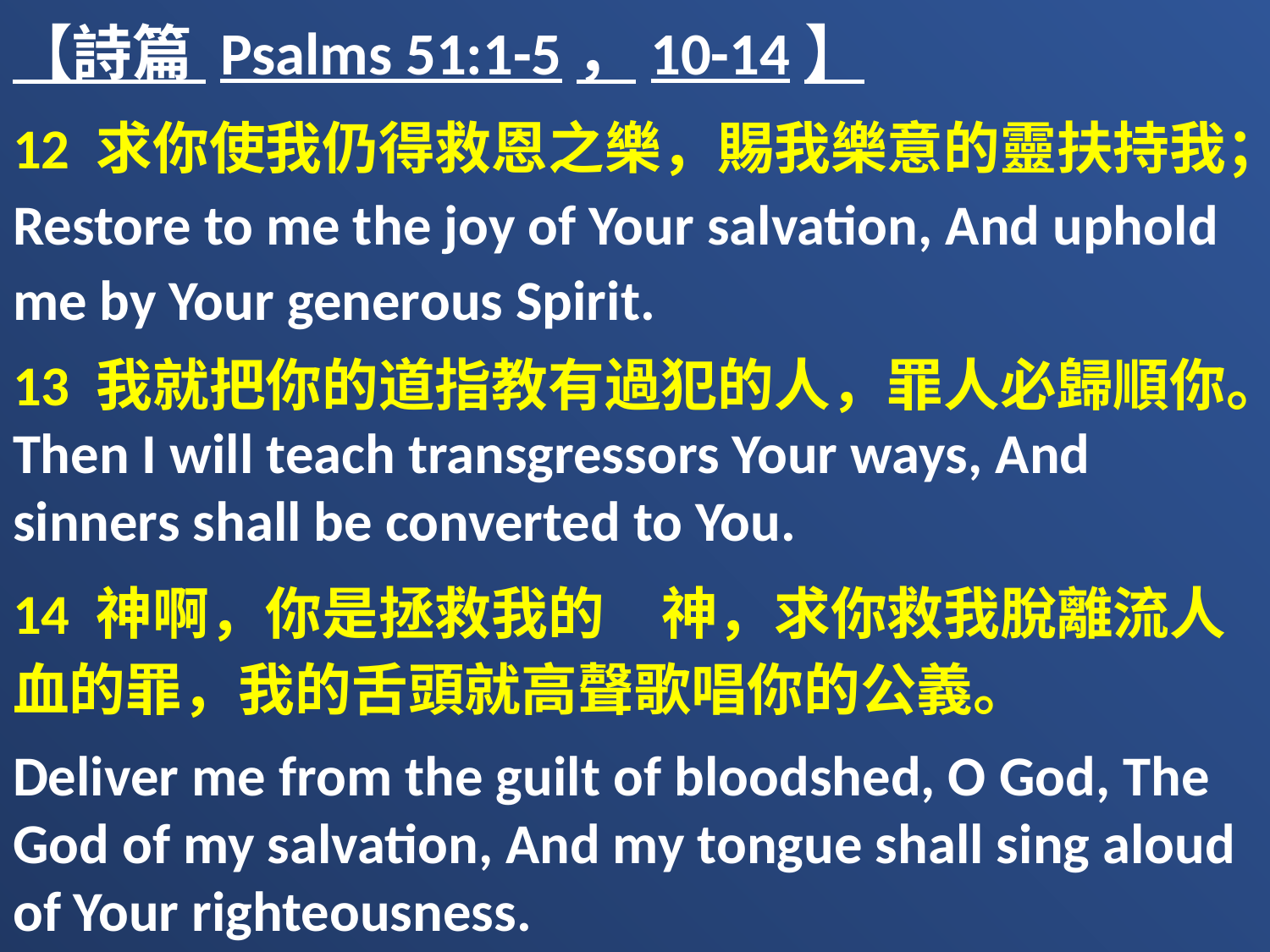

【詩篇 Psalms 51:1-5，10-14】
12 求你使我仍得救恩之樂，賜我樂意的靈扶持我；Restore to me the joy of Your salvation, And uphold me by Your generous Spirit.
13 我就把你的道指教有過犯的人，罪人必歸順你。Then I will teach transgressors Your ways, And sinners shall be converted to You.
14 神啊，你是拯救我的　神，求你救我脫離流人血的罪，我的舌頭就高聲歌唱你的公義。
Deliver me from the guilt of bloodshed, O God, The God of my salvation, And my tongue shall sing aloud of Your righteousness.